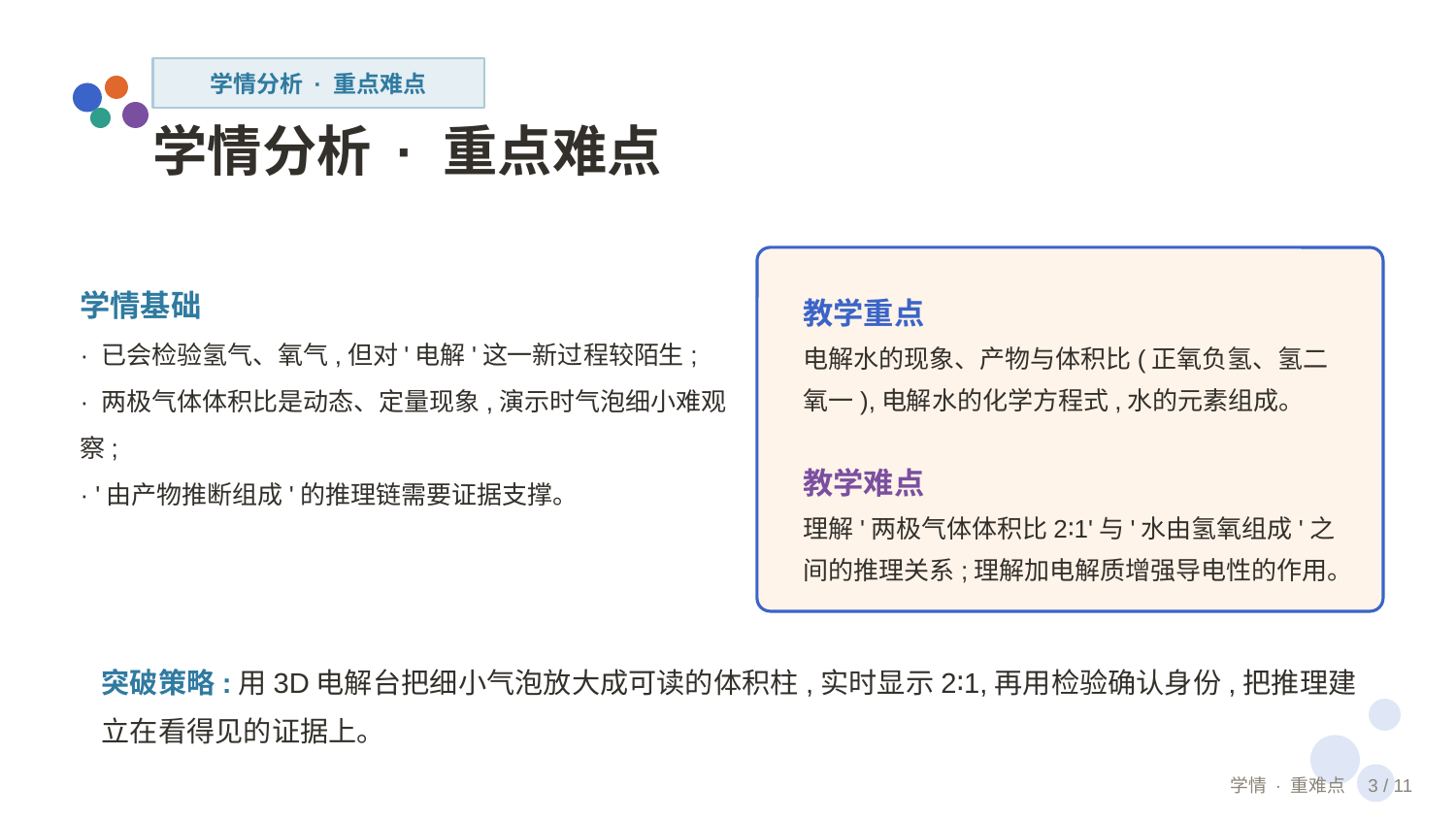

学情分析 · 重点难点

学情分析 · 重点难点

学情基础
· 已会检验氢气、氧气,但对'电解'这一新过程较陌生;
· 两极气体体积比是动态、定量现象,演示时气泡细小难观察;
· '由产物推断组成'的推理链需要证据支撑。
教学重点
电解水的现象、产物与体积比(正氧负氢、氢二氧一),电解水的化学方程式,水的元素组成。

教学难点
理解'两极气体体积比2∶1'与'水由氢氧组成'之间的推理关系;理解加电解质增强导电性的作用。
突破策略:用3D电解台把细小气泡放大成可读的体积柱,实时显示2∶1,再用检验确认身份,把推理建立在看得见的证据上。

学情 · 重难点　3 / 11